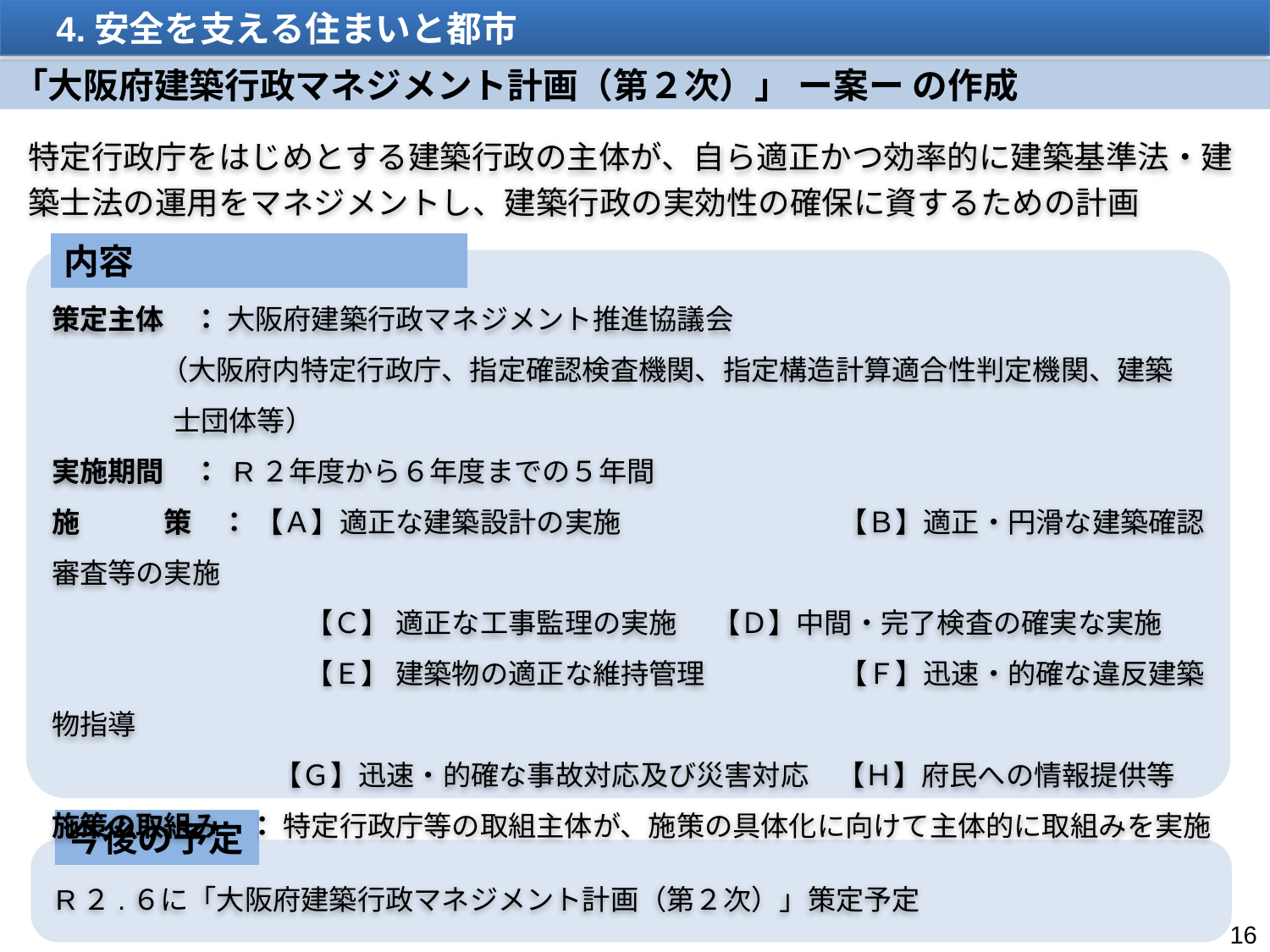

4.安全を支える住まいと都市
「大阪府建築行政マネジメント計画（第２次）」 ー案ー の作成
特定行政庁をはじめとする建築行政の主体が、自ら適正かつ効率的に建築基準法・建築士法の運用をマネジメントし、建築行政の実効性の確保に資するための計画
内容

策定主体　： 大阪府建築行政マネジメント推進協議会
                （大阪府内特定行政庁、指定確認検査機関、指定構造計算適合性判定機関、建築
                  士団体等）
実施期間　： R２年度から６年度までの５年間
施　　　策　： 【Ａ】適正な建築設計の実施		    【Ｂ】適正・円滑な建築確認審査等の実施
　　　　　　　　　【Ｃ】 適正な工事監理の実施	    【Ｄ】中間・完了検査の確実な実施
　　　　　　　　　【Ｅ】 建築物の適正な維持管理	    【Ｆ】迅速・的確な違反建築物指導
　　 　　　　　   【Ｇ】迅速・的確な事故対応及び災害対応　【Ｈ】府民への情報提供等
施策の取組み　： 特定行政庁等の取組主体が、施策の具体化に向けて主体的に取組みを実施

今後の予定

R２.６に「大阪府建築行政マネジメント計画（第２次）」策定予定
16